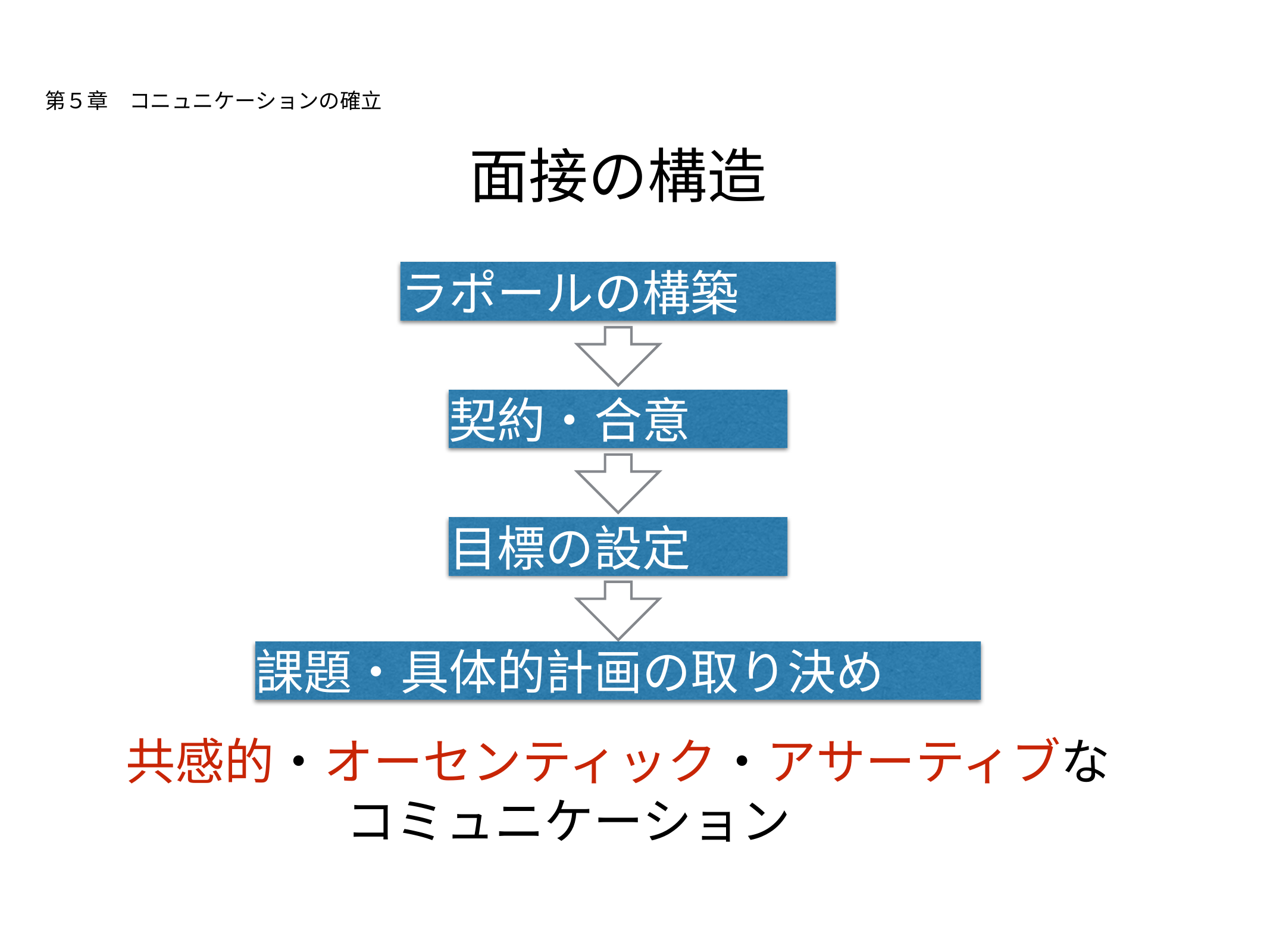

# 第５章　コニュニケーションの確立

面接の構造
ラポールの構築

契約・合意

目標の設定

課題・具体的計画の取り決め
共感的・オーセンティック・アサーティブな
コミュニケーション